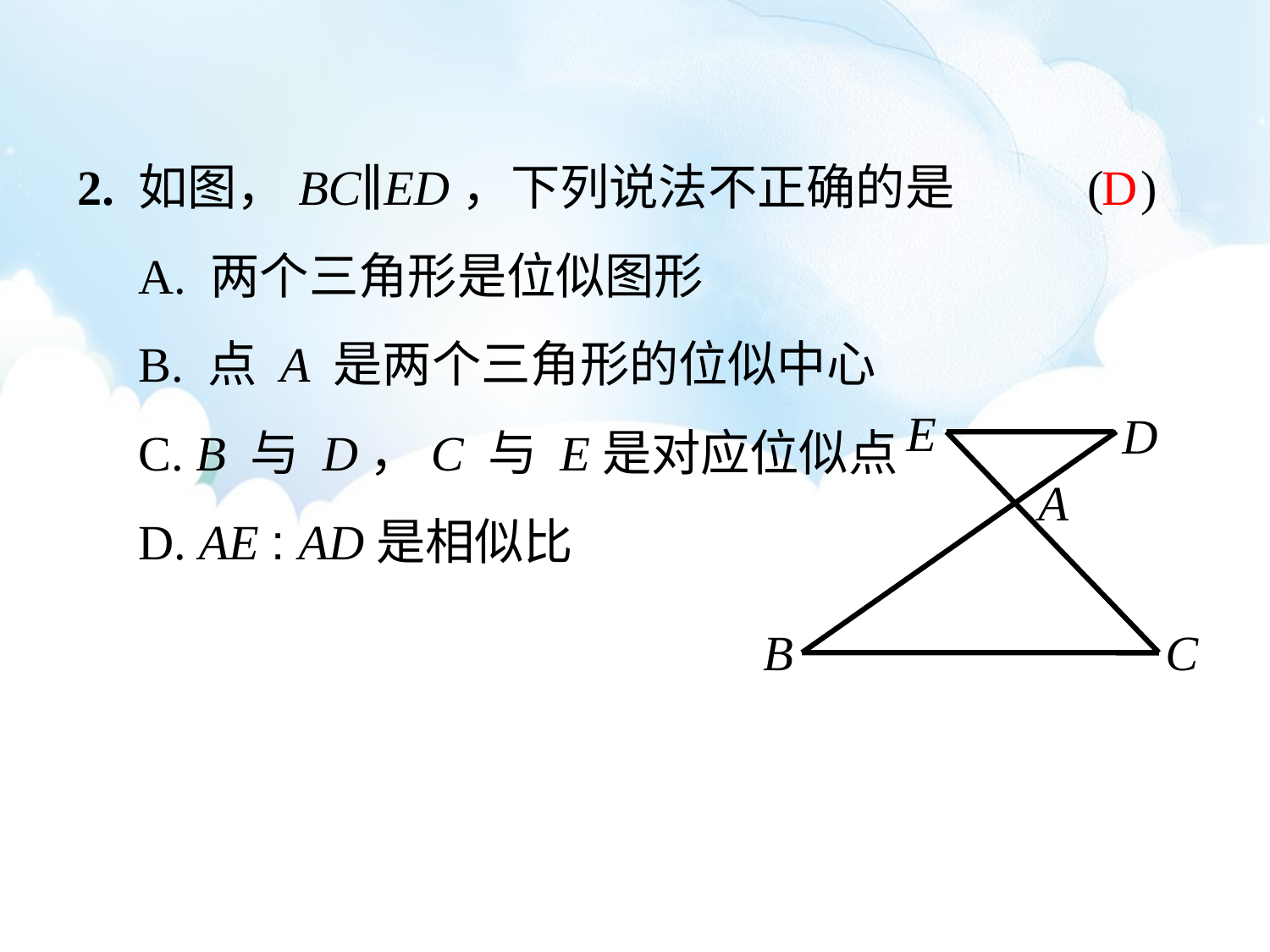

2. 如图，BC∥ED，下列说法不正确的是           (   )
     A. 两个三角形是位似图形
     B. 点 A 是两个三角形的位似中心
     C. B 与 D，C 与 E是对应位似点
     D. AE : AD是相似比
D
E
D
A
B
C